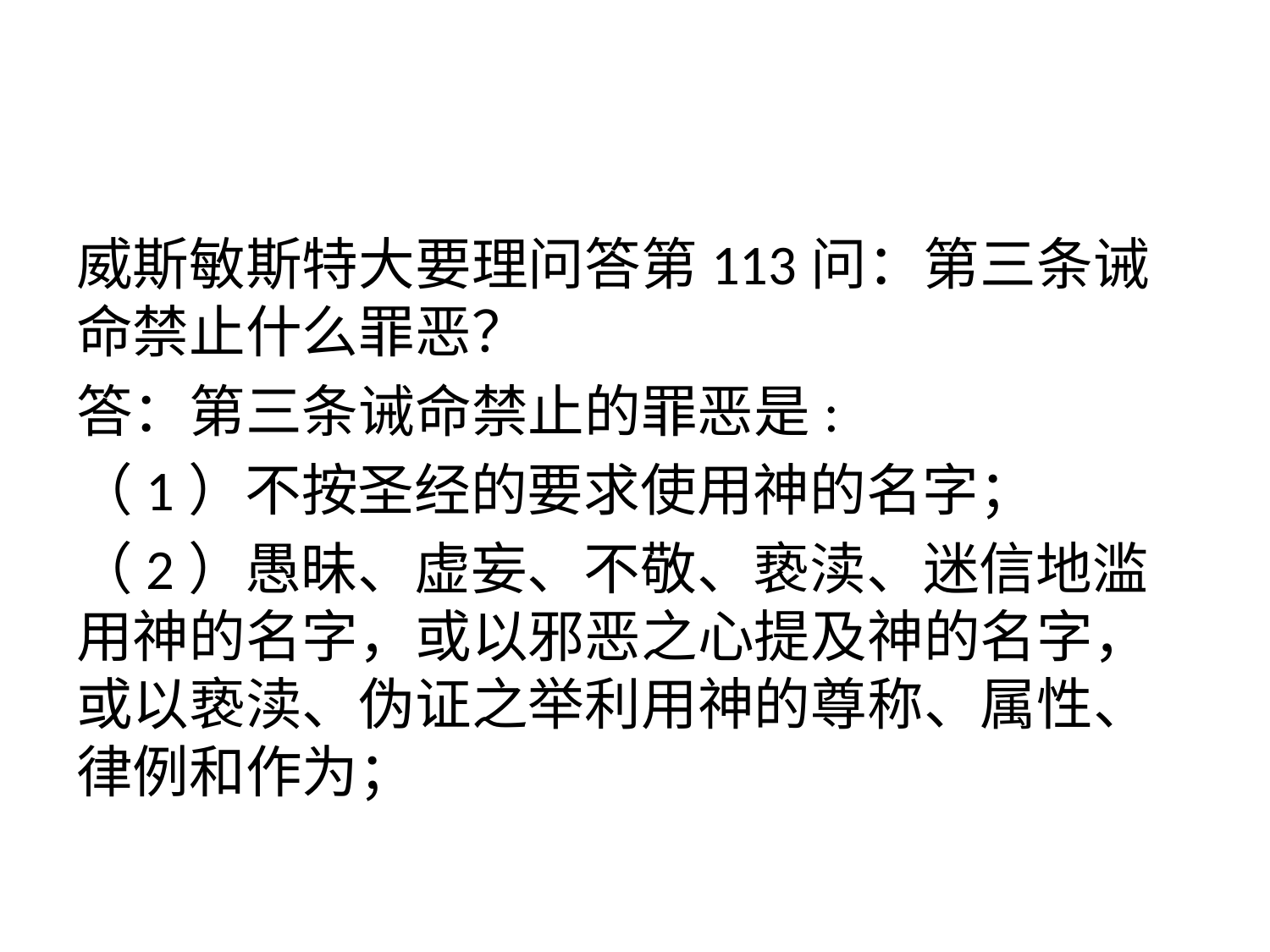

#
威斯敏斯特大要理问答第113问：第三条诫命禁止什么罪恶？
答：第三条诫命禁止的罪恶是:
（1）不按圣经的要求使用神的名字；
（2）愚昧、虚妄、不敬、亵渎、迷信地滥用神的名字，或以邪恶之心提及神的名字，或以亵渎、伪证之举利用神的尊称、属性、律例和作为；